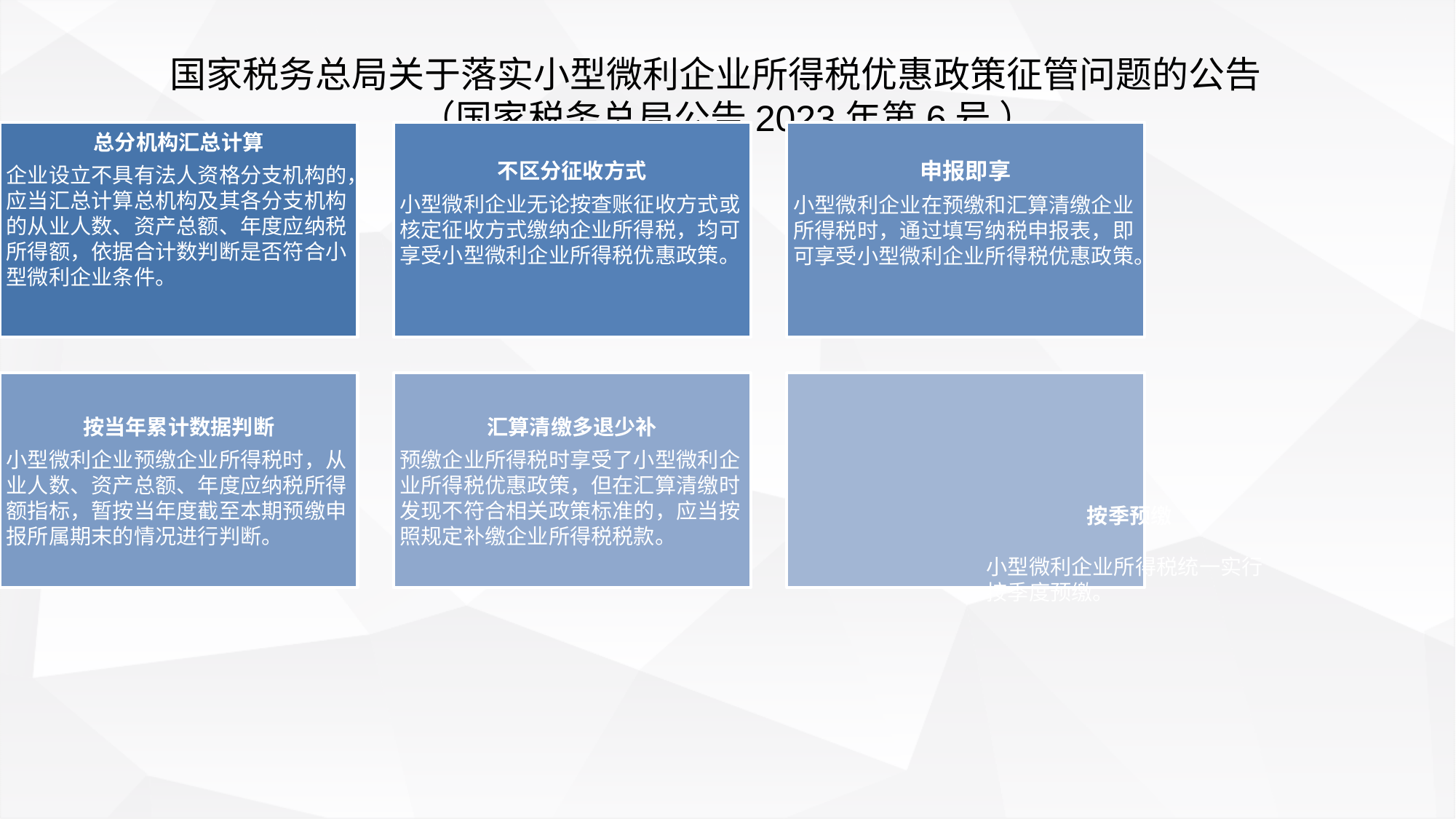

国家税务总局关于落实小型微利企业所得税优惠政策征管问题的公告    （国家税务总局公告2023年第6号 ）
总分机构汇总计算
企业设立不具有法人资格分支机构的，应当汇总计算总机构及其各分支机构的从业人数、资产总额、年度应纳税所得额，依据合计数判断是否符合小型微利企业条件。

不区分征收方式
小型微利企业无论按查账征收方式或核定征收方式缴纳企业所得税，均可享受小型微利企业所得税优惠政策。

申报即享
小型微利企业在预缴和汇算清缴企业所得税时，通过填写纳税申报表，即可享受小型微利企业所得税优惠政策。

按当年累计数据判断
小型微利企业预缴企业所得税时，从业人数、资产总额、年度应纳税所得额指标，暂按当年度截至本期预缴申报所属期末的情况进行判断。

汇算清缴多退少补
预缴企业所得税时享受了小型微利企业所得税优惠政策，但在汇算清缴时发现不符合相关政策标准的，应当按照规定补缴企业所得税税款。

按季预缴

小型微利企业所得税统一实行按季度预缴。